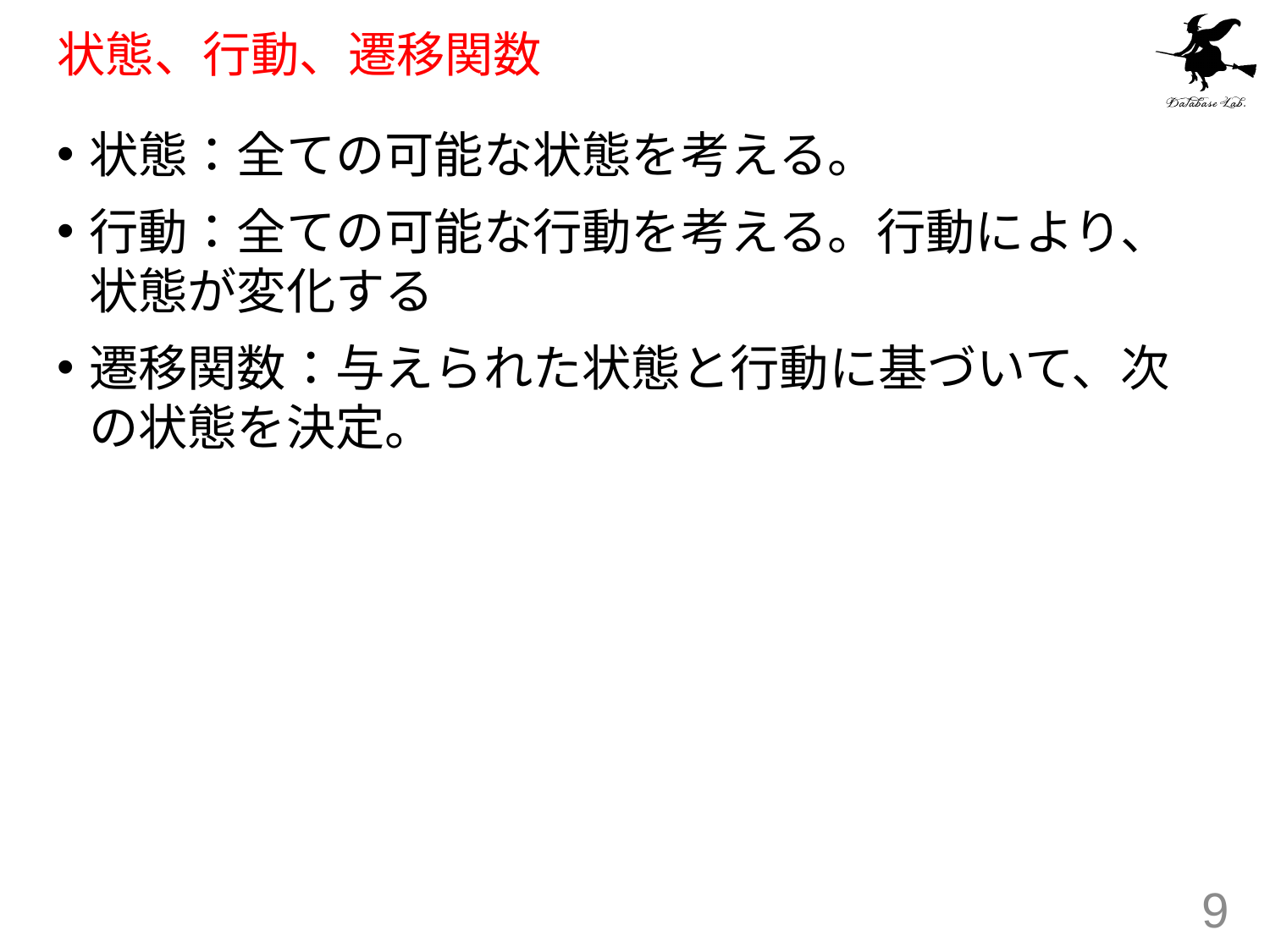

# 状態、行動、遷移関数
状態：全ての可能な状態を考える。
行動：全ての可能な行動を考える。行動により、状態が変化する
遷移関数：与えられた状態と行動に基づいて、次の状態を決定。
9